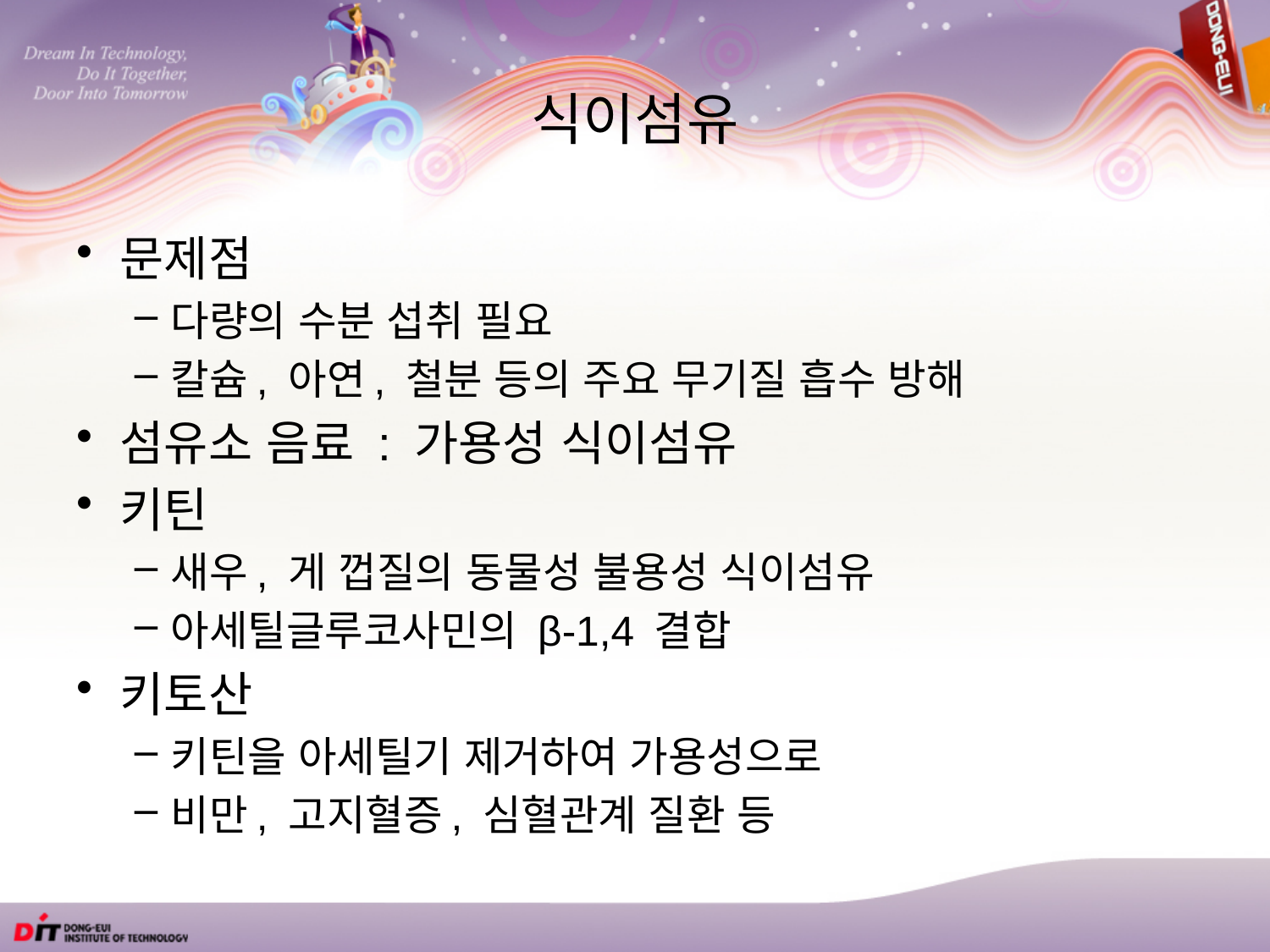

# 식이섬유
문제점
다량의 수분 섭취 필요
칼슘, 아연, 철분 등의 주요 무기질 흡수 방해
섬유소 음료 : 가용성 식이섬유
키틴
새우, 게 껍질의 동물성 불용성 식이섬유
아세틸글루코사민의 β-1,4 결합
키토산
키틴을 아세틸기 제거하여 가용성으로
비만, 고지혈증, 심혈관계 질환 등